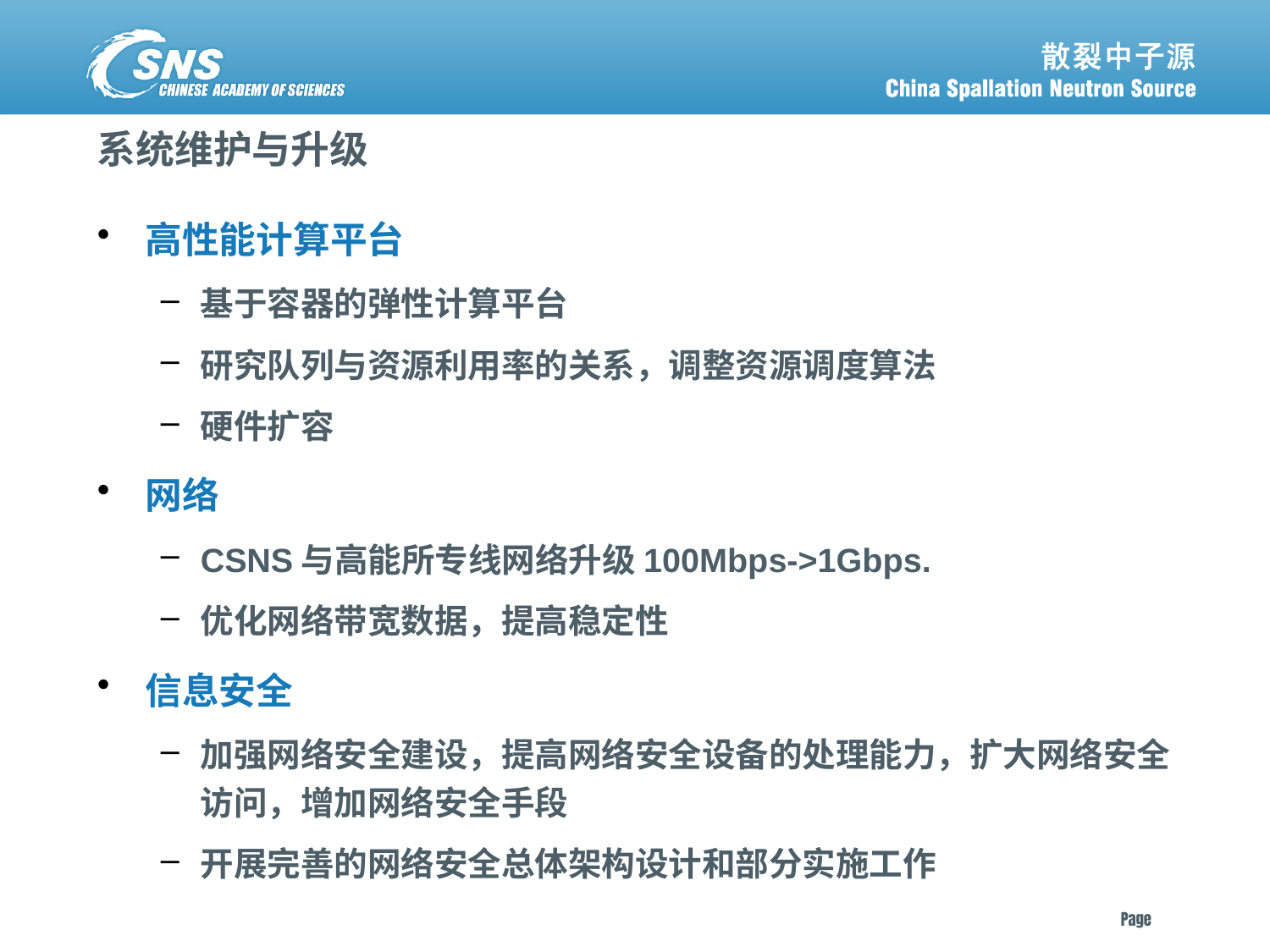

# 系统维护与升级
高性能计算平台
基于容器的弹性计算平台
研究队列与资源利用率的关系，调整资源调度算法
硬件扩容
网络
CSNS与高能所专线网络升级100Mbps->1Gbps.
优化网络带宽数据，提高稳定性
信息安全
加强网络安全建设，提高网络安全设备的处理能力，扩大网络安全访问，增加网络安全手段
开展完善的网络安全总体架构设计和部分实施工作

33